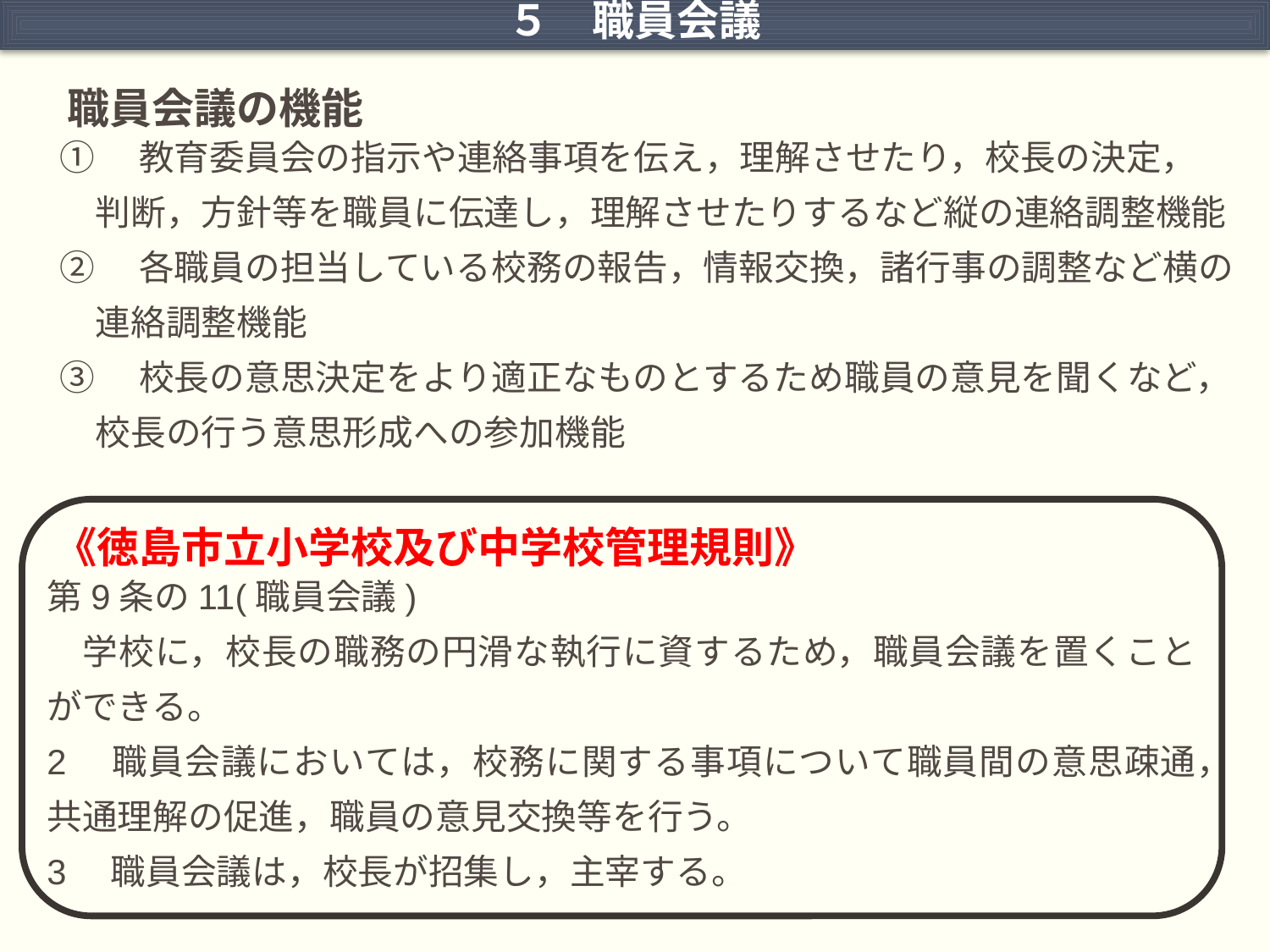

５　職員会議
 職員会議の機能
①　教育委員会の指示や連絡事項を伝え，理解させたり，校長の決定，
　判断，方針等を職員に伝達し，理解させたりするなど縦の連絡調整機能
②　各職員の担当している校務の報告，情報交換，諸行事の調整など横の
　連絡調整機能
③　校長の意思決定をより適正なものとするため職員の意見を聞くなど，
　校長の行う意思形成への参加機能

 《徳島市立小学校及び中学校管理規則》
第9条の11(職員会議)
　学校に，校長の職務の円滑な執行に資するため，職員会議を置くことができる。
2　職員会議においては，校務に関する事項について職員間の意思疎通，共通理解の促進，職員の意見交換等を行う。
3　職員会議は，校長が招集し，主宰する。